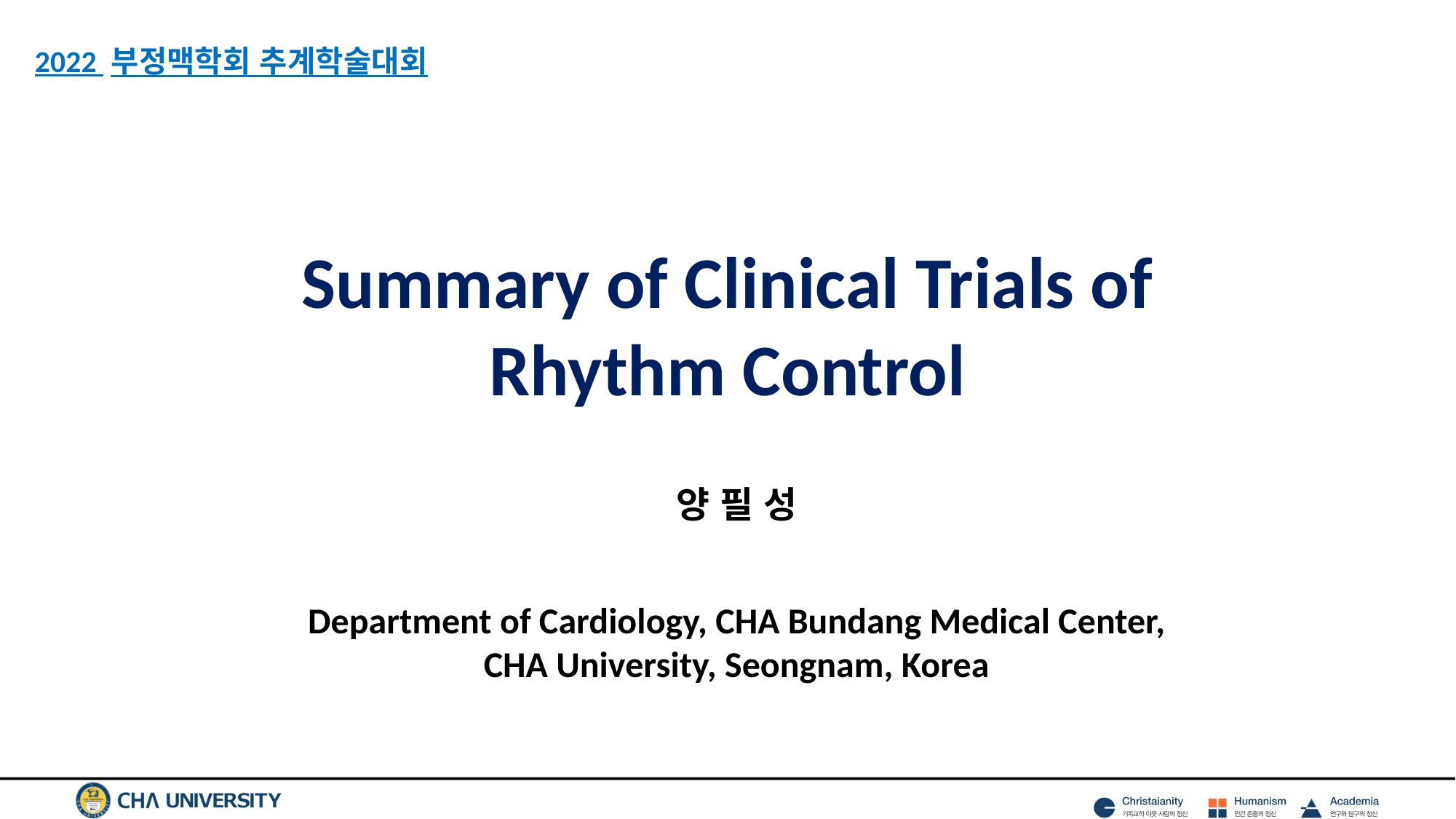

2022 부정맥학회 추계학술대회
Summary of Clinical Trials of Rhythm Control
양 필 성
Department of Cardiology, CHA Bundang Medical Center, CHA University, Seongnam, Korea